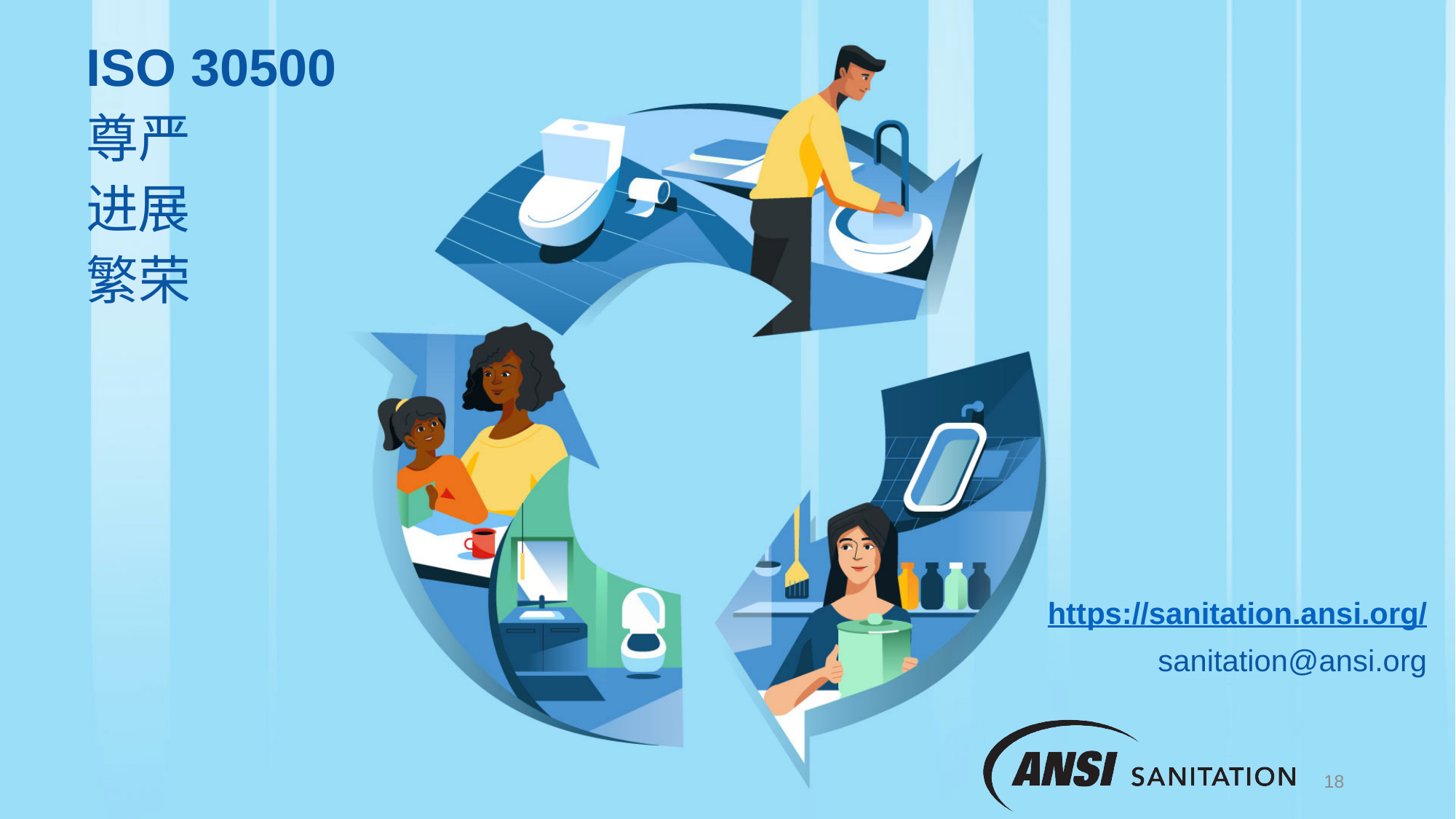

ISO 30500
尊严
进展
繁荣
https://sanitation.ansi.org/
sanitation@ansi.org
18